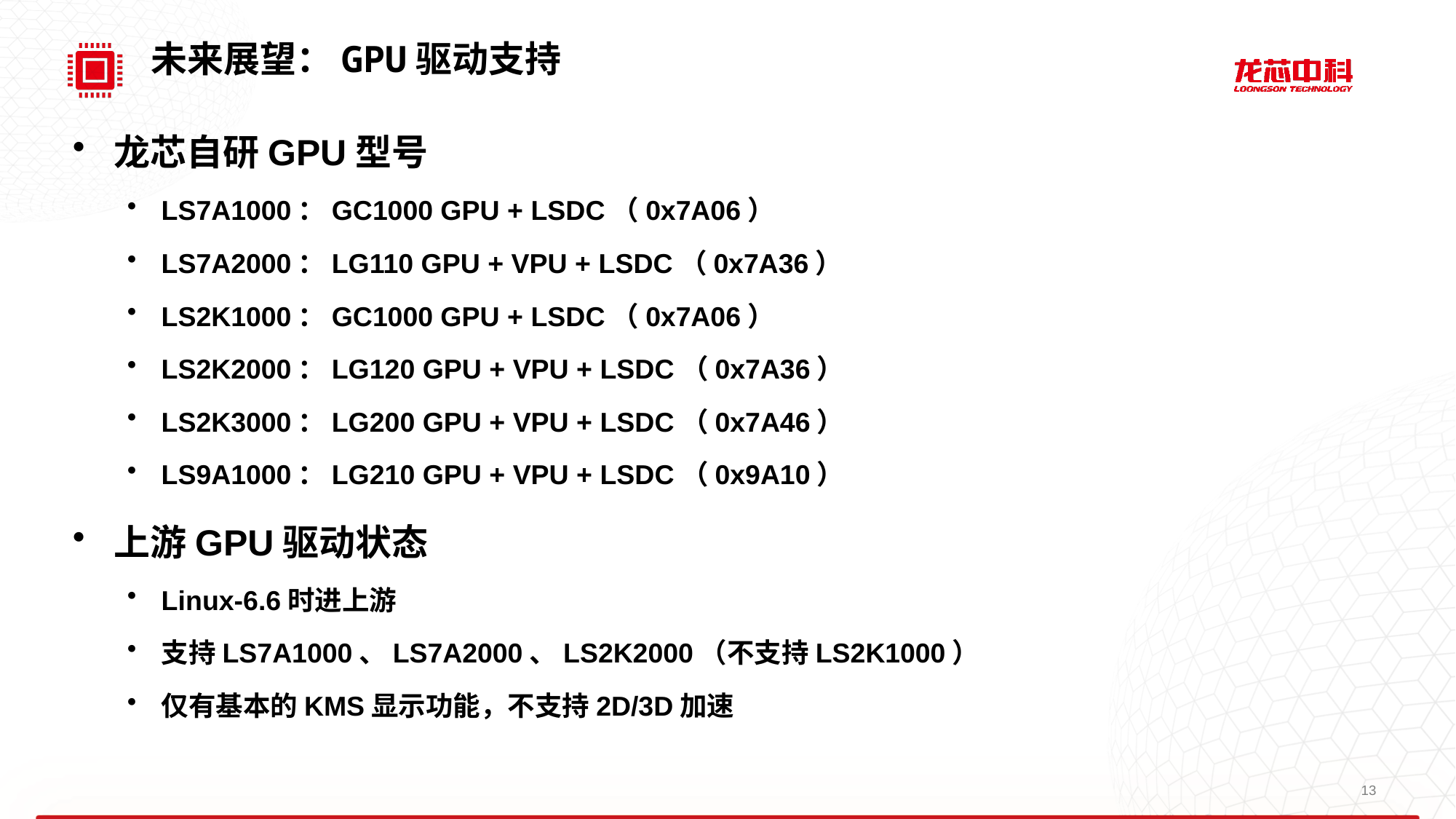

未来展望：GPU驱动支持
龙芯自研GPU型号
LS7A1000：GC1000 GPU + LSDC（0x7A06）
LS7A2000：LG110 GPU + VPU + LSDC（0x7A36）
LS2K1000：GC1000 GPU + LSDC（0x7A06）
LS2K2000：LG120 GPU + VPU + LSDC（0x7A36）
LS2K3000：LG200 GPU + VPU + LSDC（0x7A46）
LS9A1000：LG210 GPU + VPU + LSDC（0x9A10）
上游GPU驱动状态
Linux-6.6时进上游
支持LS7A1000、LS7A2000、LS2K2000（不支持LS2K1000）
仅有基本的KMS显示功能，不支持2D/3D加速

13